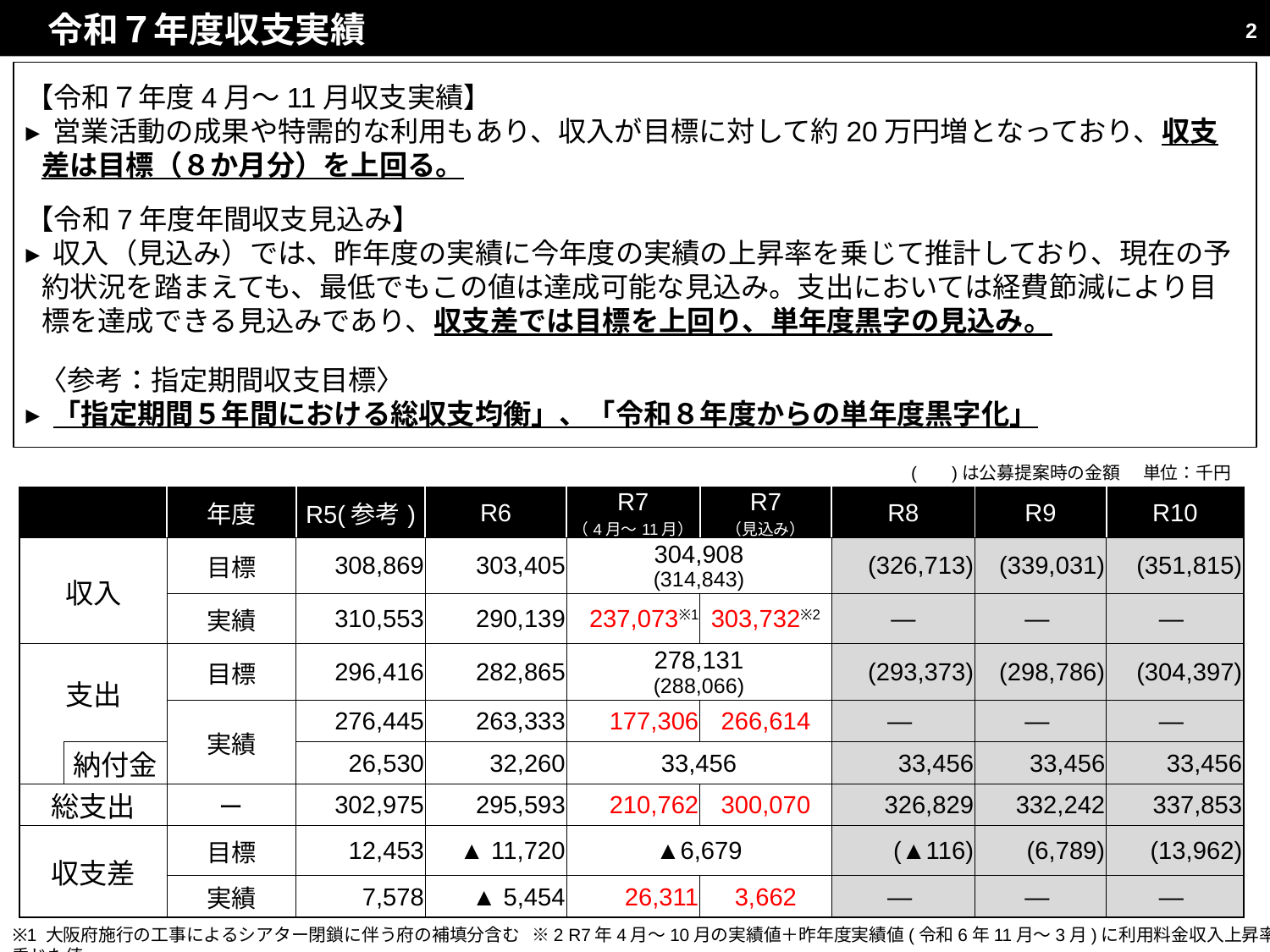

令和７年度収支実績
2
【令和７年度4月～11月収支実績】
▸ 営業活動の成果や特需的な利用もあり、収入が目標に対して約20万円増となっており、収支差は目標（８か月分）を上回る。

【令和7年度年間収支見込み】
▸ 収入（見込み）では、昨年度の実績に今年度の実績の上昇率を乗じて推計しており、現在の予約状況を踏まえても、最低でもこの値は達成可能な見込み。支出においては経費節減により目標を達成できる見込みであり、収支差では目標を上回り、単年度黒字の見込み。

 〈参考：指定期間収支目標〉
▸ 「指定期間５年間における総収支均衡」、「令和８年度からの単年度黒字化」
( 　 )は公募提案時の金額
単位：千円
|  |  | 年度 | R5(参考) | R6 | R7 （4月～11月） | R7 （見込み） | R8 | R9 | R10 |
| --- | --- | --- | --- | --- | --- | --- | --- | --- | --- |
| 収入 |  | 目標 | 308,869 | 303,405 | 304,908 (314,843) |  | (326,713) | (339,031) | (351,815) |
|  |  | 実績 | 310,553 | 290,139 | 237,073※1 | 303,732※2 | ― | ― | ― |
| 支出 |  | 目標 | 296,416 | 282,865 | 278,131 (288,066) |  | (293,373) | (298,786) | (304,397) |
|  |  | 実績 | 276,445 | 263,333 | 177,306 | 266,614 | ― | ― | ― |
|  | 納付金 |  | 26,530 | 32,260 | 33,456 |  | 33,456 | 33,456 | 33,456 |
| 総支出 |  | ー | 302,975 | 295,593 | 210,762 | 300,070 | 326,829 | 332,242 | 337,853 |
| 収支差 |  | 目標 | 12,453 | ▲ 11,720 | ▲6,679 | ▲6,679 | (▲116) | (6,789) | (13,962) |
|  |  | 実績 | 7,578 | ▲ 5,454 | 26,311 | 3,662 | ― | ― | ― |
※1 大阪府施行の工事によるシアター閉鎖に伴う府の補填分含む   ※2 R7年4月～10月の実績値＋昨年度実績値(令和6年11月～3月)に利用料金収入上昇率を乗じた値